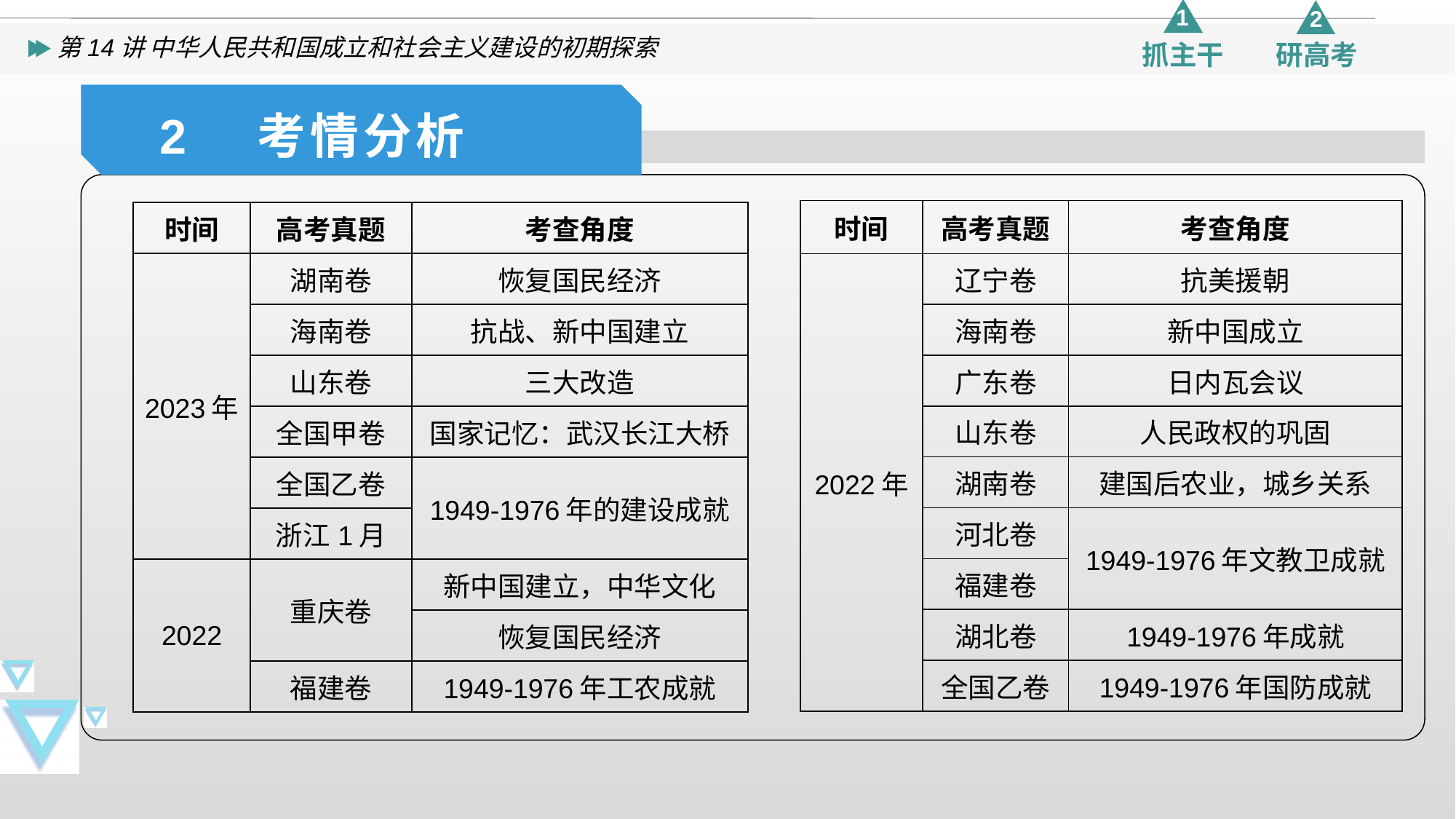

2   考情分析

| 时间 | 高考真题 | 考查角度 |
| --- | --- | --- |
| 2022年 | 辽宁卷 | 抗美援朝 |
|  | 海南卷 | 新中国成立 |
|  | 广东卷 | 日内瓦会议 |
|  | 山东卷 | 人民政权的巩固 |
|  | 湖南卷 | 建国后农业，城乡关系 |
|  | 河北卷 | 1949-1976年文教卫成就 |
|  | 福建卷 |  |
|  | 湖北卷 | 1949-1976年成就 |
|  | 全国乙卷 | 1949-1976年国防成就 |
| 时间 | 高考真题 | 考查角度 |
| --- | --- | --- |
| 2023年 | 湖南卷 | 恢复国民经济 |
|  | 海南卷 | 抗战、新中国建立 |
|  | 山东卷 | 三大改造 |
|  | 全国甲卷 | 国家记忆：武汉长江大桥 |
|  |  | 1949-1976年的建设成就 |
|  | 全国乙卷 |  |
|  | 浙江1月 |  |
| 2022 | 重庆卷 | 新中国建立，中华文化 |
|  |  | 恢复国民经济 |
|  | 福建卷 | 1949-1976年工农成就 |